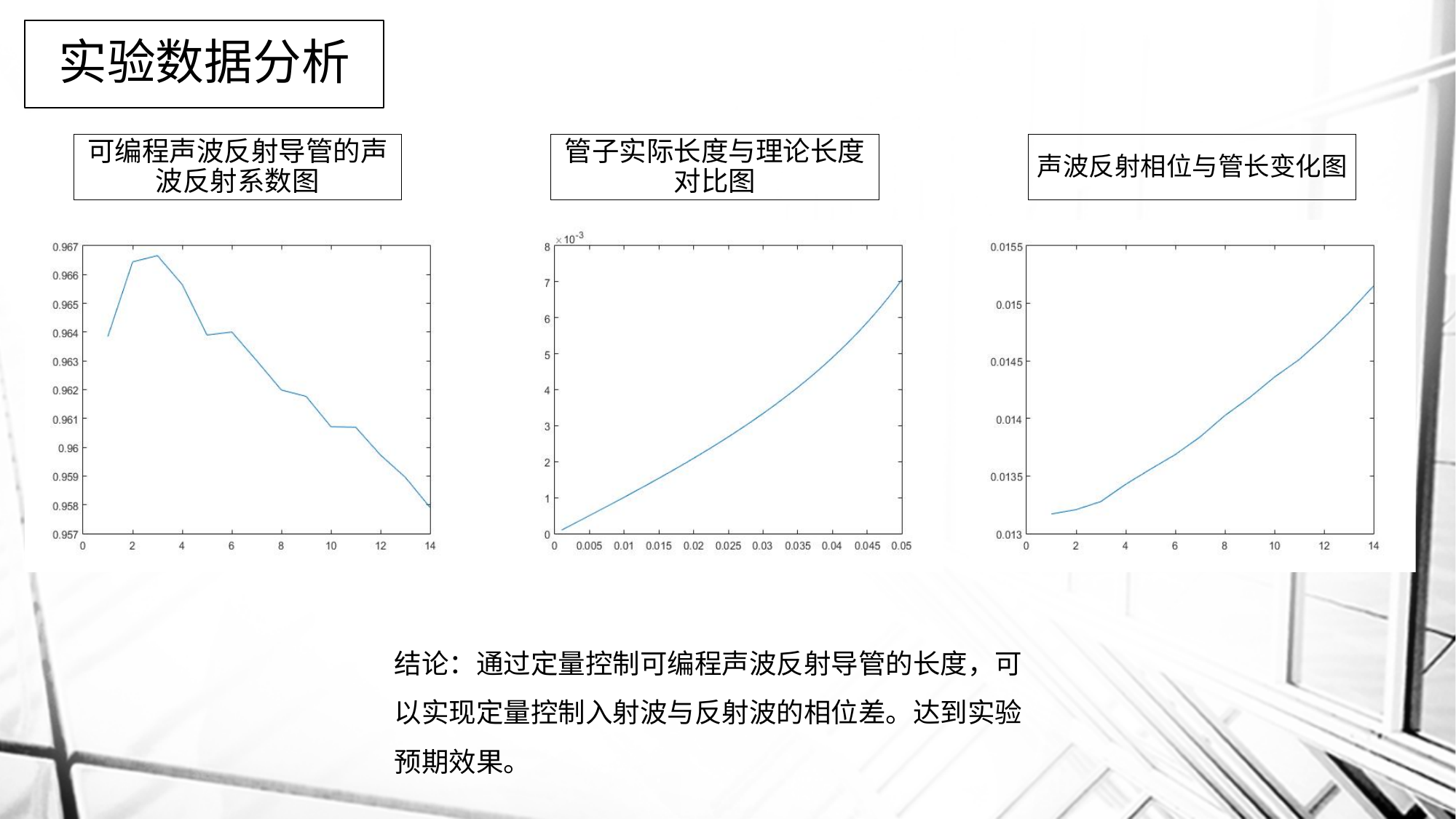

实验数据分析

管子实际长度与理论长度对比图

声波反射相位与管长变化图

可编程声波反射导管的声波反射系数图

结论：通过定量控制可编程声波反射导管的长度，可以实现定量控制入射波与反射波的相位差。达到实验预期效果。